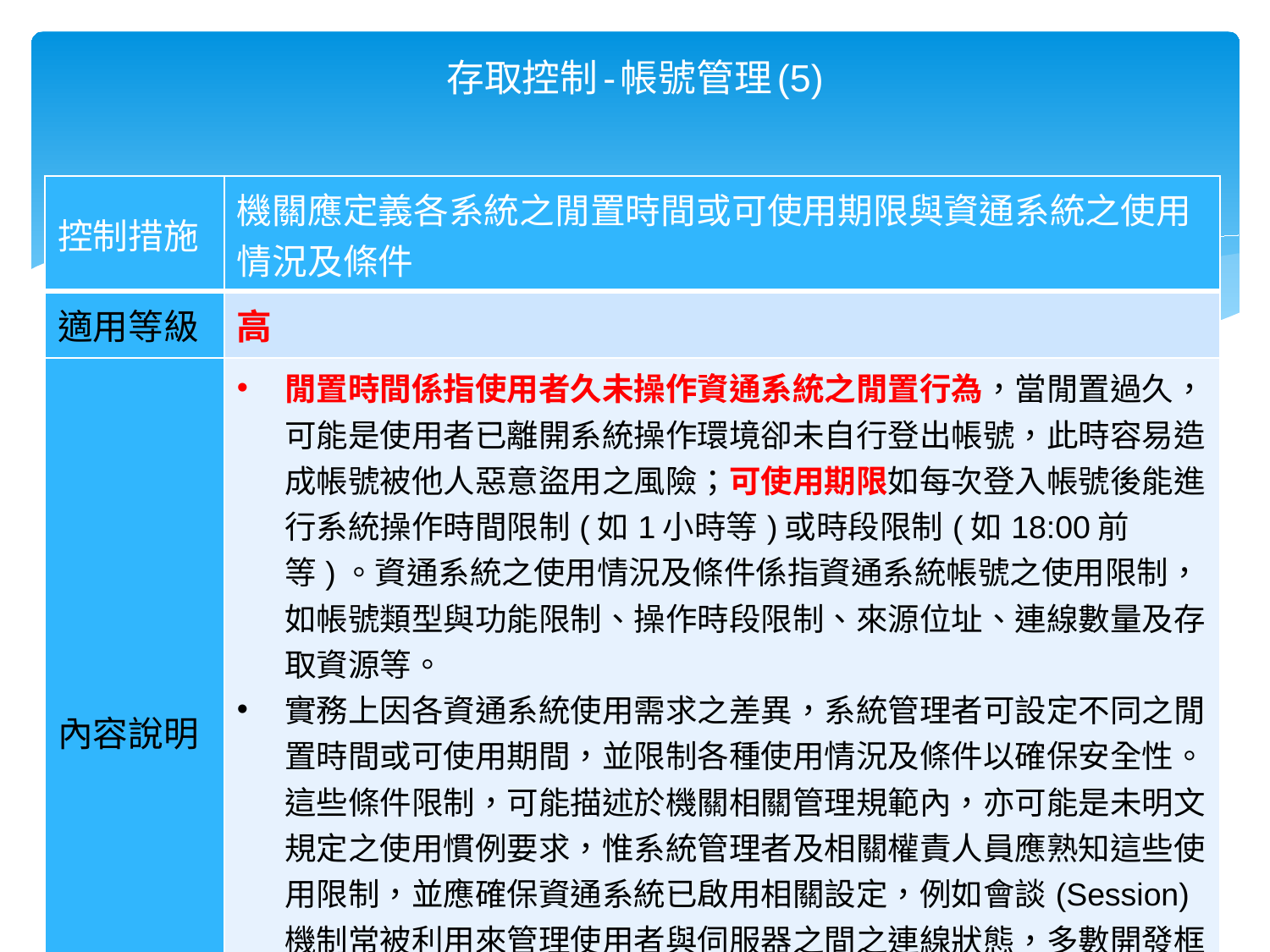

# 存取控制-帳號管理(5)
| 控制措施 | 機關應定義各系統之閒置時間或可使用期限與資通系統之使用情況及條件 |
| --- | --- |
| 適用等級 | 高 |
| 內容說明 | 閒置時間係指使用者久未操作資通系統之閒置行為，當閒置過久，可能是使用者已離開系統操作環境卻未自行登出帳號，此時容易造成帳號被他人惡意盜用之風險；可使用期限如每次登入帳號後能進行系統操作時間限制(如1小時等)或時段限制(如18:00前等)。資通系統之使用情況及條件係指資通系統帳號之使用限制，如帳號類型與功能限制、操作時段限制、來源位址、連線數量及存取資源等。 實務上因各資通系統使用需求之差異，系統管理者可設定不同之閒置時間或可使用期間，並限制各種使用情況及條件以確保安全性。這些條件限制，可能描述於機關相關管理規範內，亦可能是未明文規定之使用慣例要求，惟系統管理者及相關權責人員應熟知這些使用限制，並應確保資通系統已啟用相關設定，例如會談(Session)機制常被利用來管理使用者與伺服器之間之連線狀態，多數開發框架皆會內建會談管理功能，並設定使用者操作之閒置期限。以.NET開發框架為例，設定會談逾期時間預設值為20分鐘，當使用者操作閒置達20分鐘時即自動登出。 |